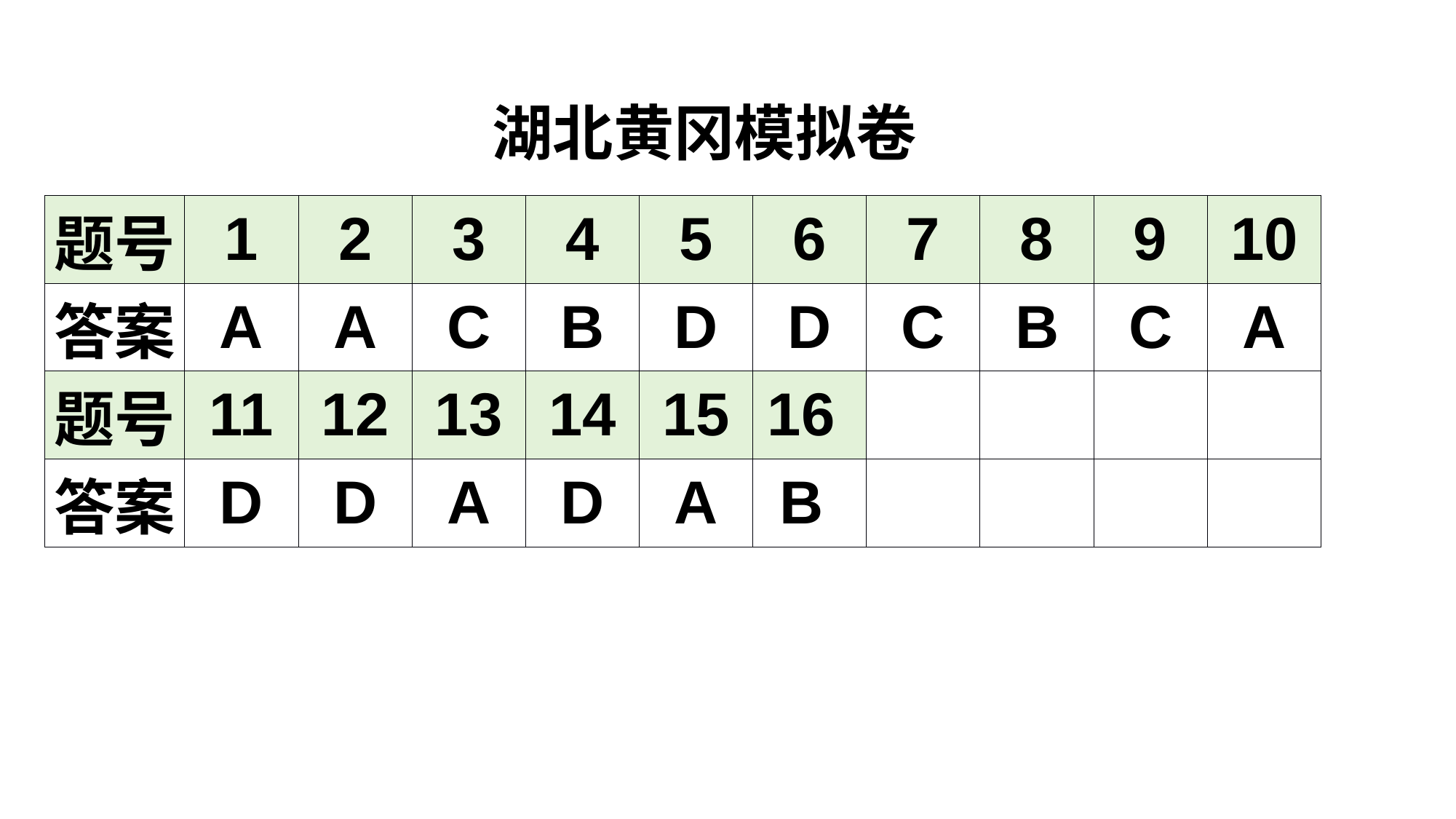

湖北黄冈模拟卷
| 题号 | 1 | 2 | 3 | 4 | 5 | 6 | 7 | 8 | 9 | 10 |
| --- | --- | --- | --- | --- | --- | --- | --- | --- | --- | --- |
| 答案 | A | A | C | B | D | D | C | B | C | A |
| 题号 | 11 | 12 | 13 | 14 | 15 | 16 |  |  |  |  |
| 答案 | D | D | A | D | A | B |  |  |  |  |